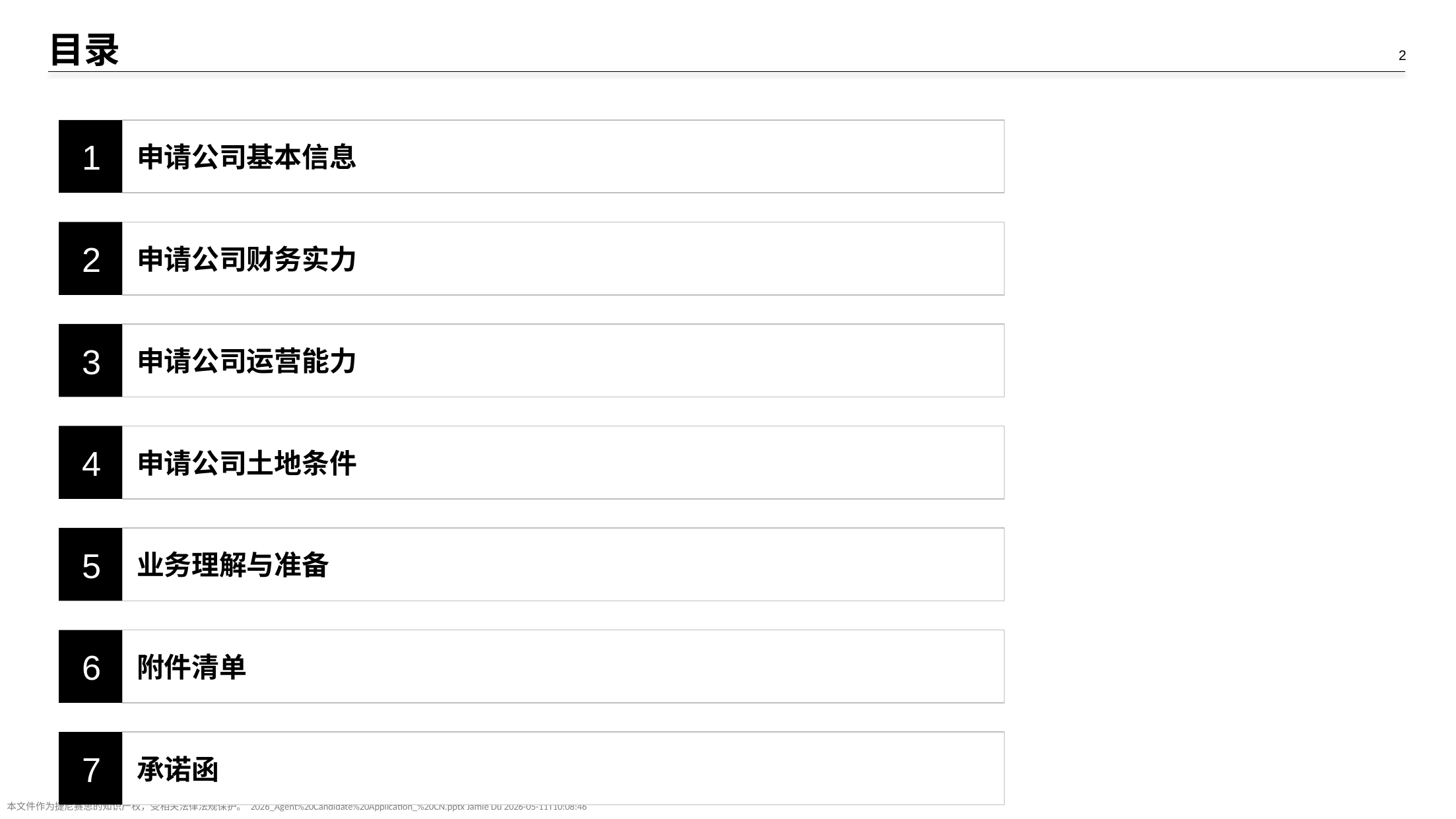

# 目录
1
申请公司基本信息
2
申请公司财务实力
3
申请公司运营能力
4
申请公司土地条件
5
业务理解与准备
6
附件清单
7
承诺函